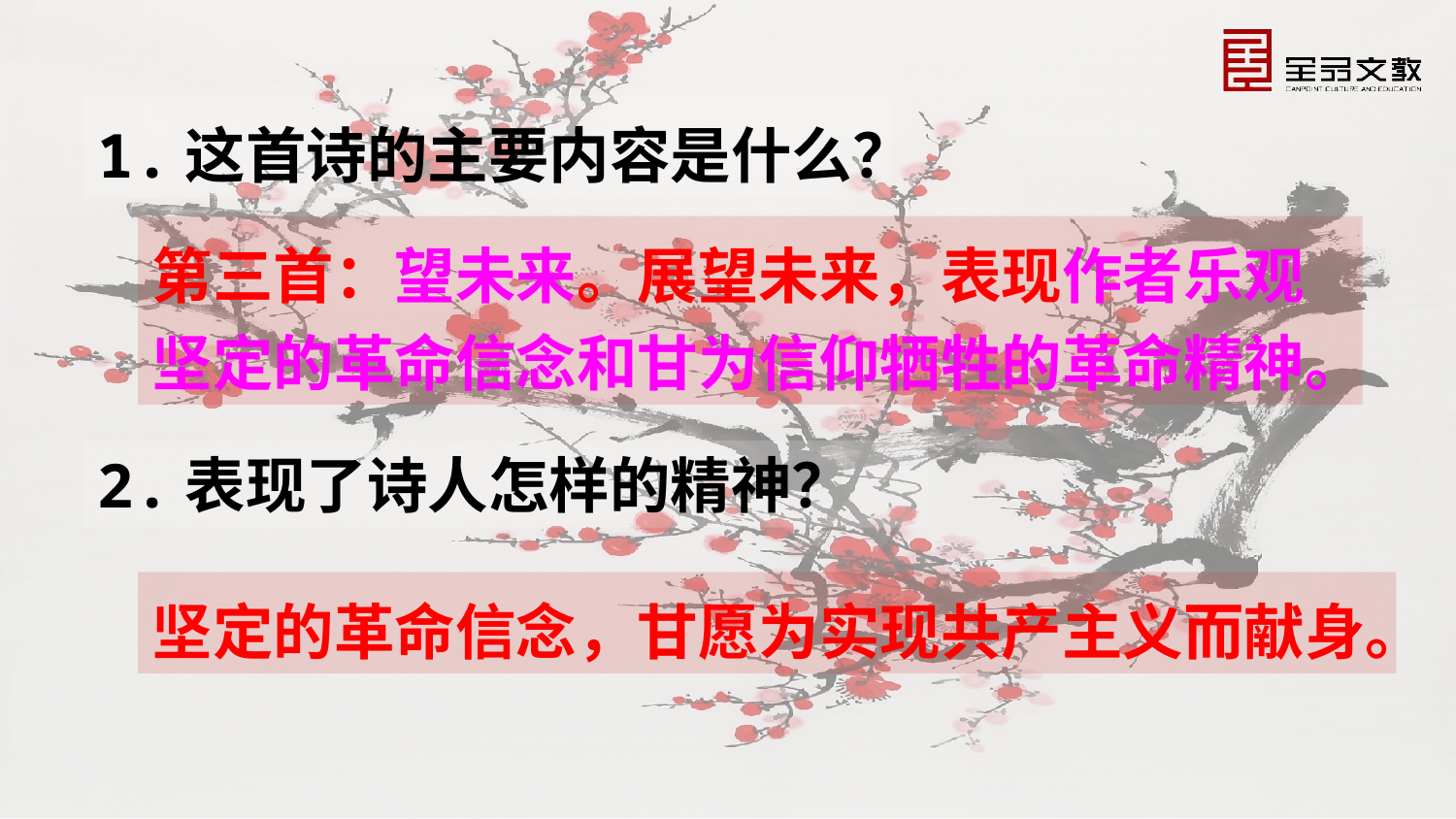

1.这首诗的主要内容是什么？
第三首：望未来。展望未来，表现作者乐观坚定的革命信念和甘为信仰牺牲的革命精神。
2.表现了诗人怎样的精神？
坚定的革命信念，甘愿为实现共产主义而献身。